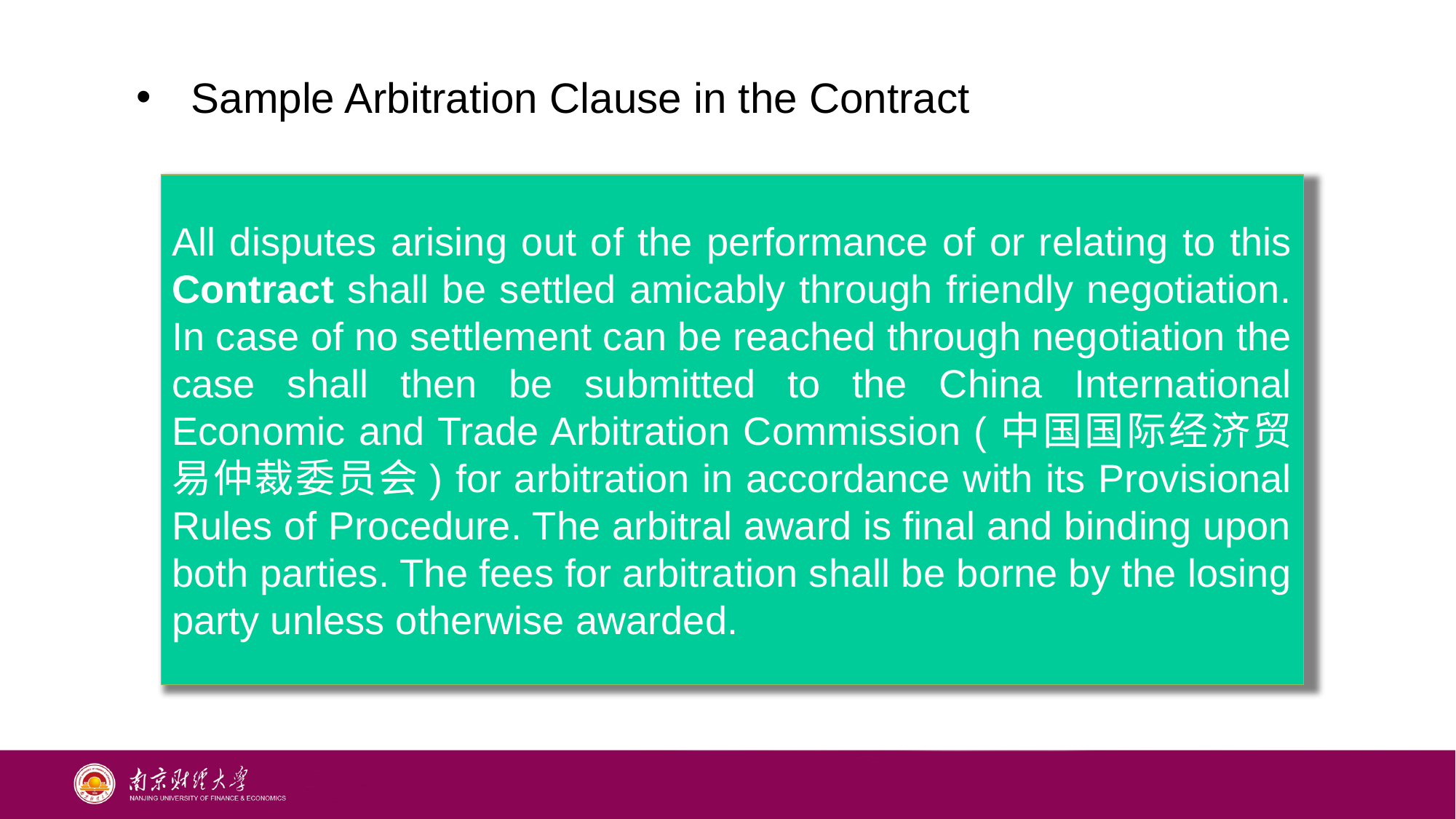

Sample Arbitration Clause in the Contract
All disputes arising out of the performance of or relating to this Contract shall be settled amicably through friendly negotiation. In case of no settlement can be reached through negotiation the case shall then be submitted to the China International Economic and Trade Arbitration Commission (中国国际经济贸易仲裁委员会) for arbitration in accordance with its Provisional Rules of Procedure. The arbitral award is final and binding upon both parties. The fees for arbitration shall be borne by the losing party unless otherwise awarded.
9